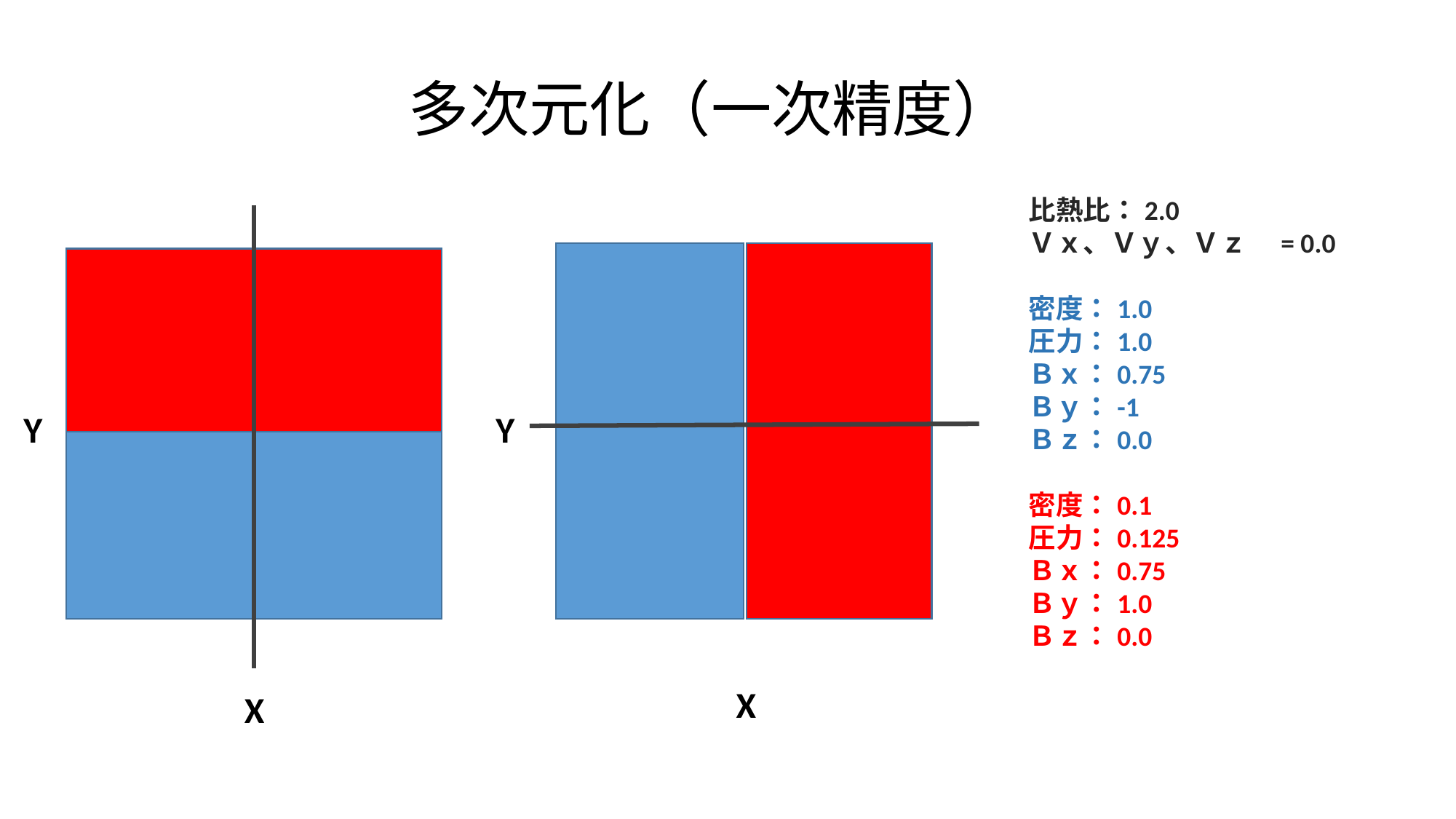

多次元化（一次精度）
比熱比：2.0
Ｖｘ、Ｖｙ、Ｖｚ　= 0.0

密度：1.0
圧力：1.0
Ｂｘ：0.75
Ｂｙ：-1
Ｂｚ：0.0

密度：0.1
圧力：0.125
Ｂｘ：0.75
Ｂｙ：1.0
Ｂｚ：0.0

Y
Y

X
X